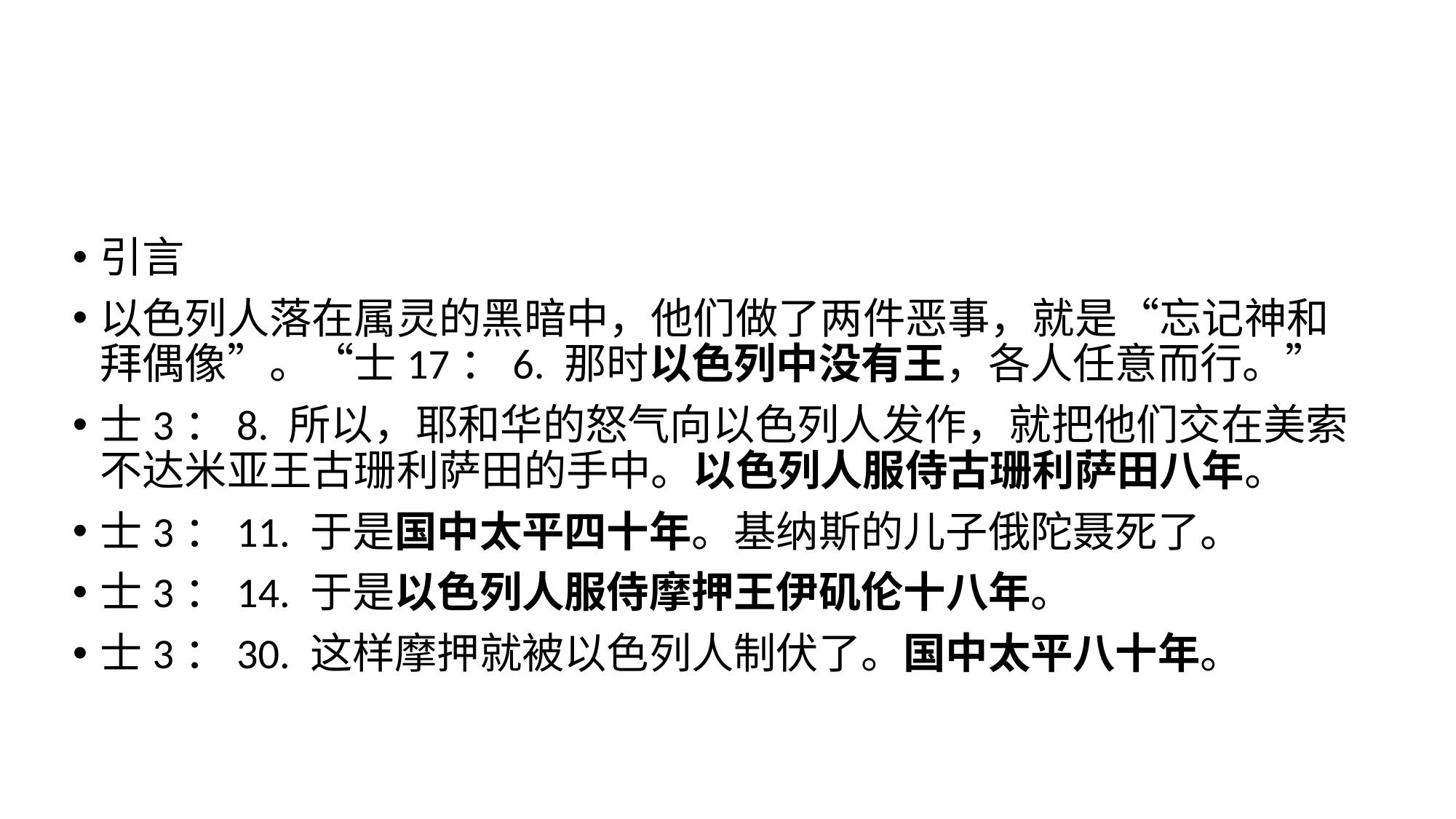

引言
以色列人落在属灵的黑暗中，他们做了两件恶事，就是“忘记神和拜偶像”。“士17：6. 那时以色列中没有王，各人任意而行。”
士3：8. 所以，耶和华的怒气向以色列人发作，就把他们交在美索不达米亚王古珊利萨田的手中。以色列人服侍古珊利萨田八年。
士3：11. 于是国中太平四十年。基纳斯的儿子俄陀聂死了。
士3：14. 于是以色列人服侍摩押王伊矶伦十八年。
士3：30. 这样摩押就被以色列人制伏了。国中太平八十年。